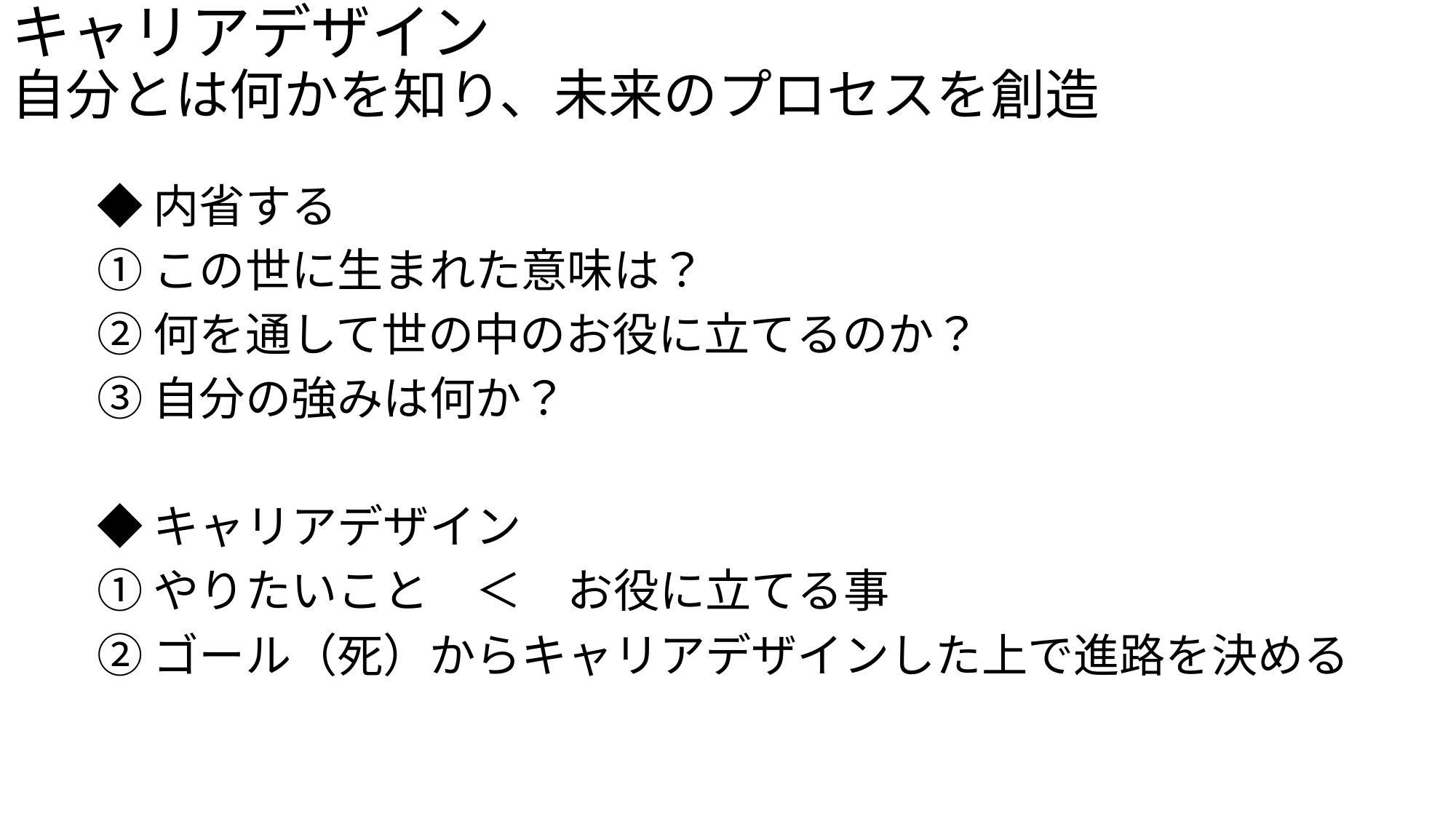

# キャリアデザイン 自分とは何かを知り、未来のプロセスを創造
◆内省する
①この世に生まれた意味は？
②何を通して世の中のお役に立てるのか？
③自分の強みは何か？

◆キャリアデザイン
①やりたいこと　＜　お役に立てる事
②ゴール（死）からキャリアデザインした上で進路を決める